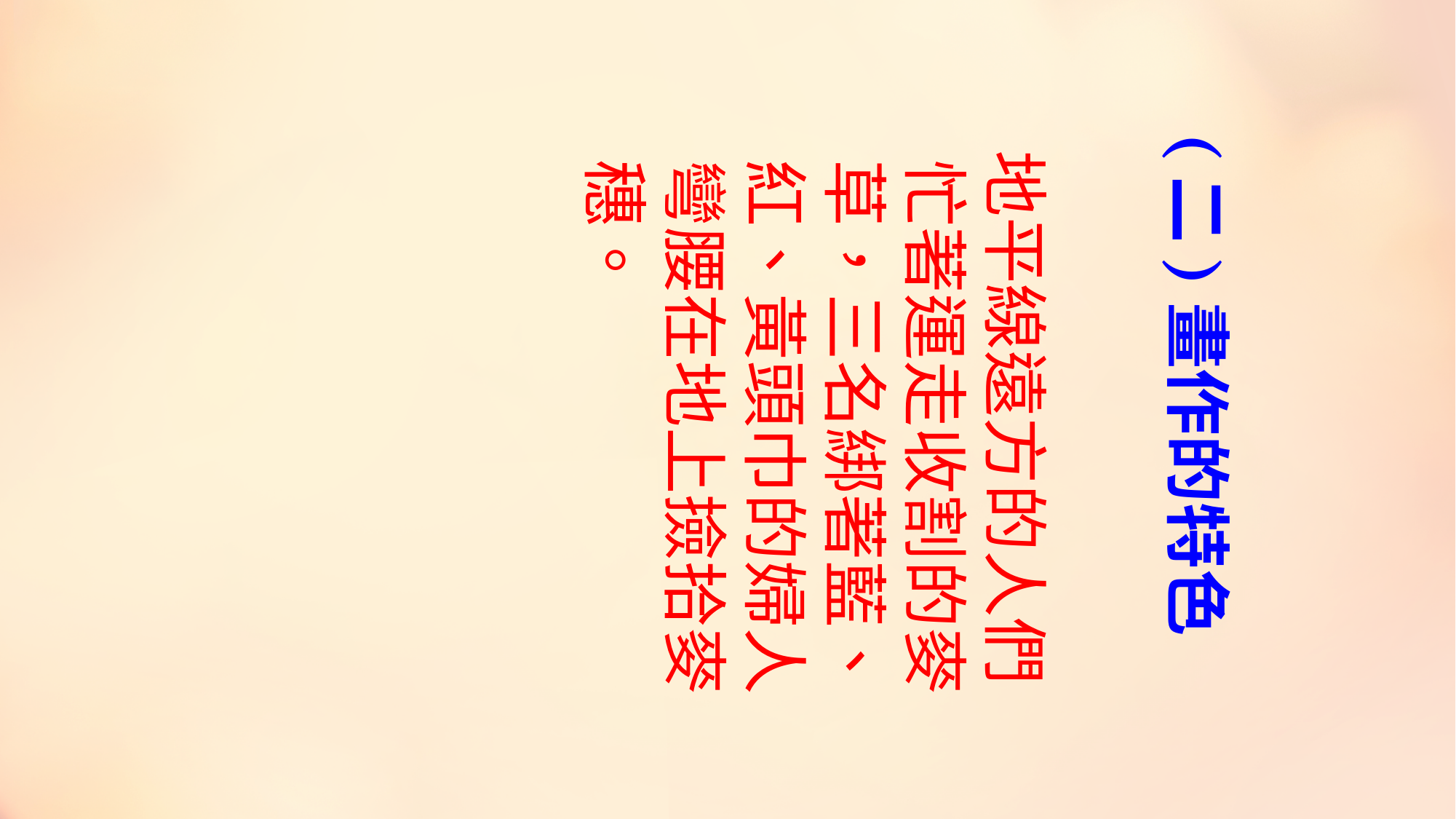

(二)畫作的特色
 地平線遠方的人們忙著運走收割的麥草，三名綁著藍、紅、黃頭巾的婦人彎腰在地上撿拾麥穗。